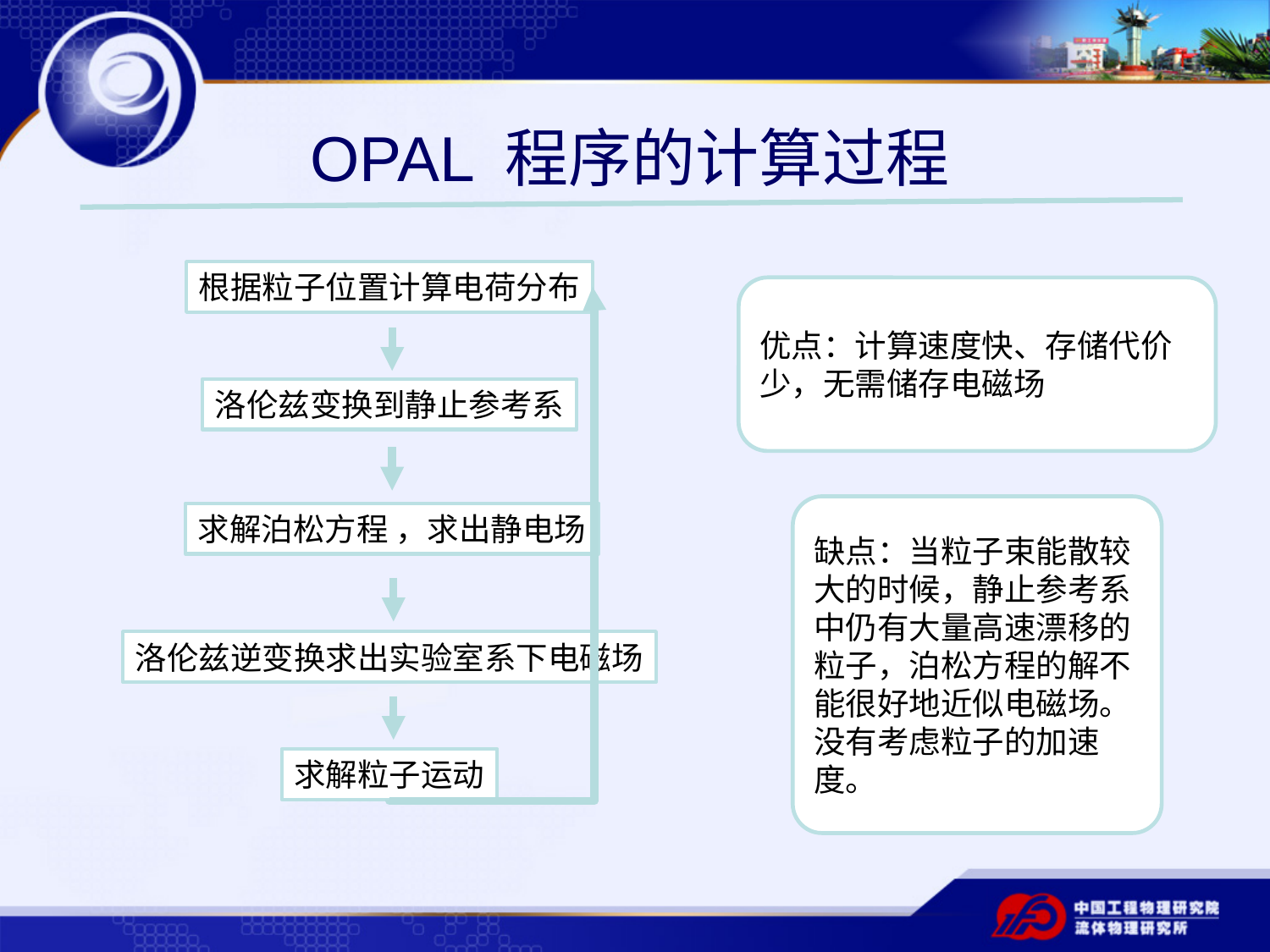

# OPAL 程序的计算过程
根据粒子位置计算电荷分布
优点：计算速度快、存储代价少，无需储存电磁场
洛伦兹变换到静止参考系
缺点：当粒子束能散较大的时候，静止参考系中仍有大量高速漂移的粒子，泊松方程的解不能很好地近似电磁场。没有考虑粒子的加速度。
求解泊松方程 ，求出静电场
洛伦兹逆变换求出实验室系下电磁场
求解粒子运动